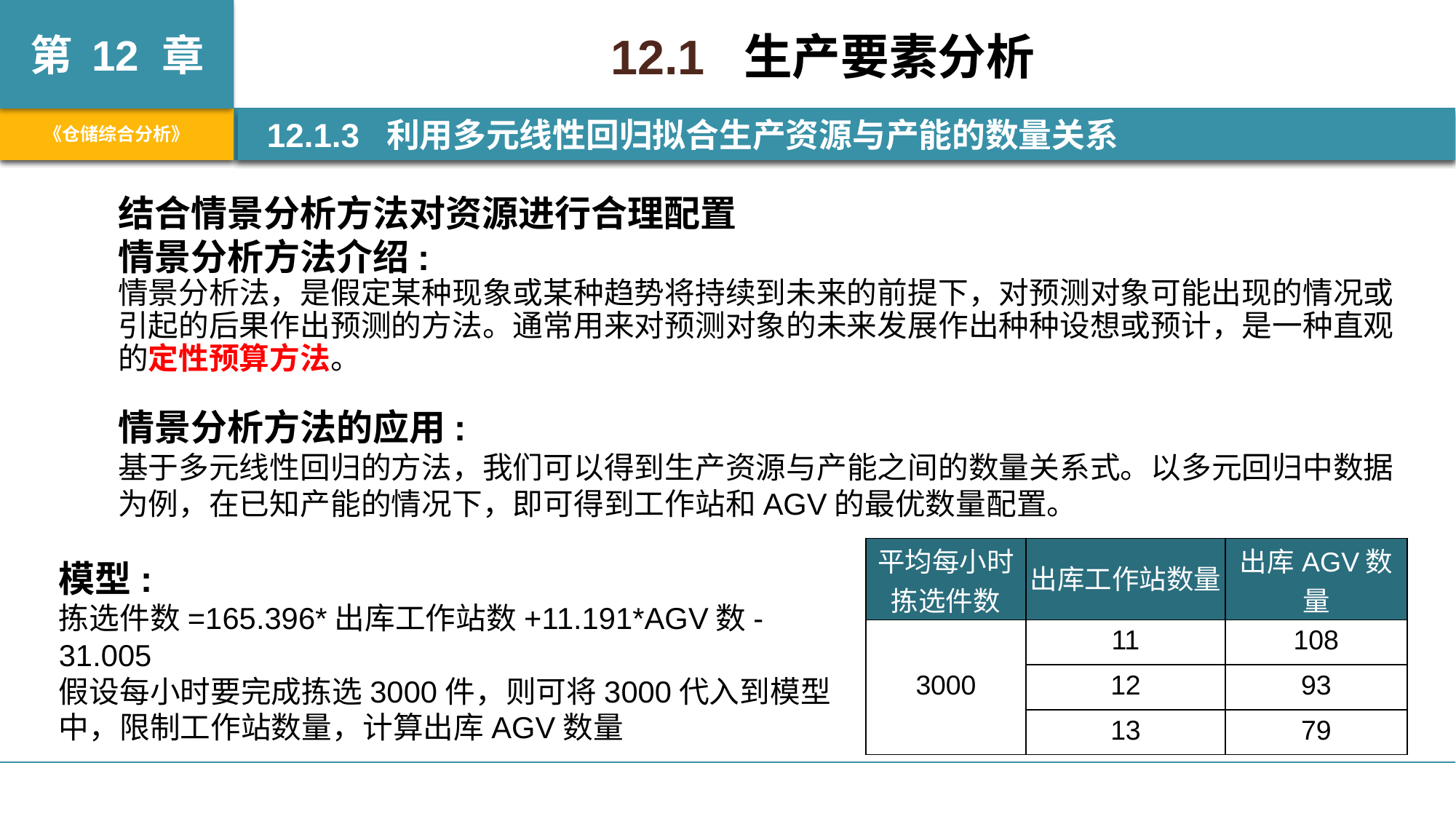

12.1  生产要素分析
  12.1.3  利用多元线性回归拟合生产资源与产能的数量关系
结合情景分析方法对资源进行合理配置
情景分析方法介绍:
情景分析法，是假定某种现象或某种趋势将持续到未来的前提下，对预测对象可能出现的情况或引起的后果作出预测的方法。通常用来对预测对象的未来发展作出种种设想或预计，是一种直观的定性预算方法。

情景分析方法的应用:
基于多元线性回归的方法，我们可以得到生产资源与产能之间的数量关系式。以多元回归中数据为例，在已知产能的情况下，即可得到工作站和AGV的最优数量配置。
| 平均每小时拣选件数 | 出库工作站数量 | 出库AGV数量 |
| --- | --- | --- |
| 3000 | 11 | 108 |
|  | 12 | 93 |
|  | 13 | 79 |
模型:
拣选件数=165.396*出库工作站数+11.191*AGV数-31.005
假设每小时要完成拣选3000件，则可将3000代入到模型中，限制工作站数量，计算出库AGV数量